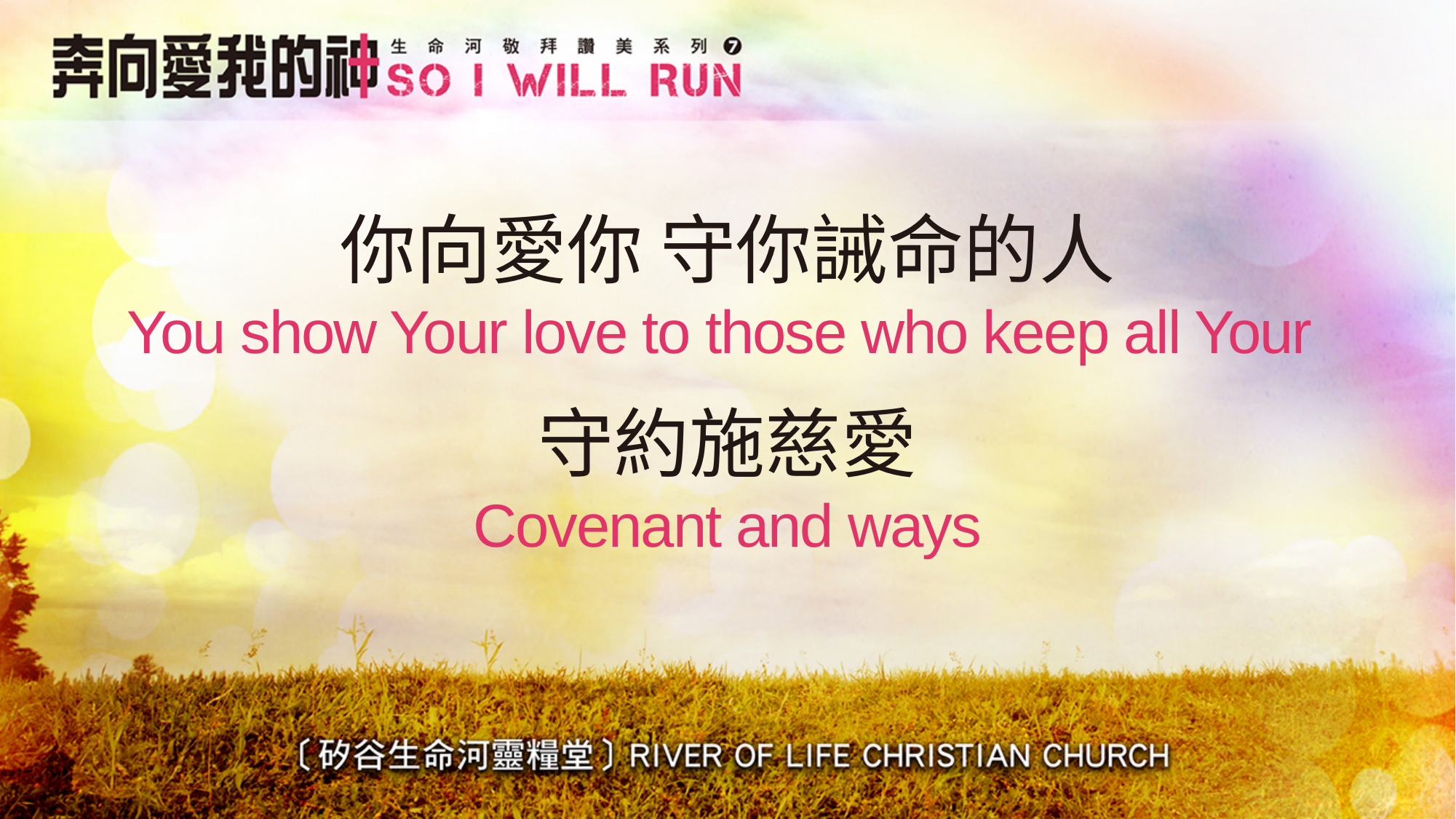

# 你向愛你 守你誡命的人 You show Your love to those who keep all Your
守約施慈愛
Covenant and ways